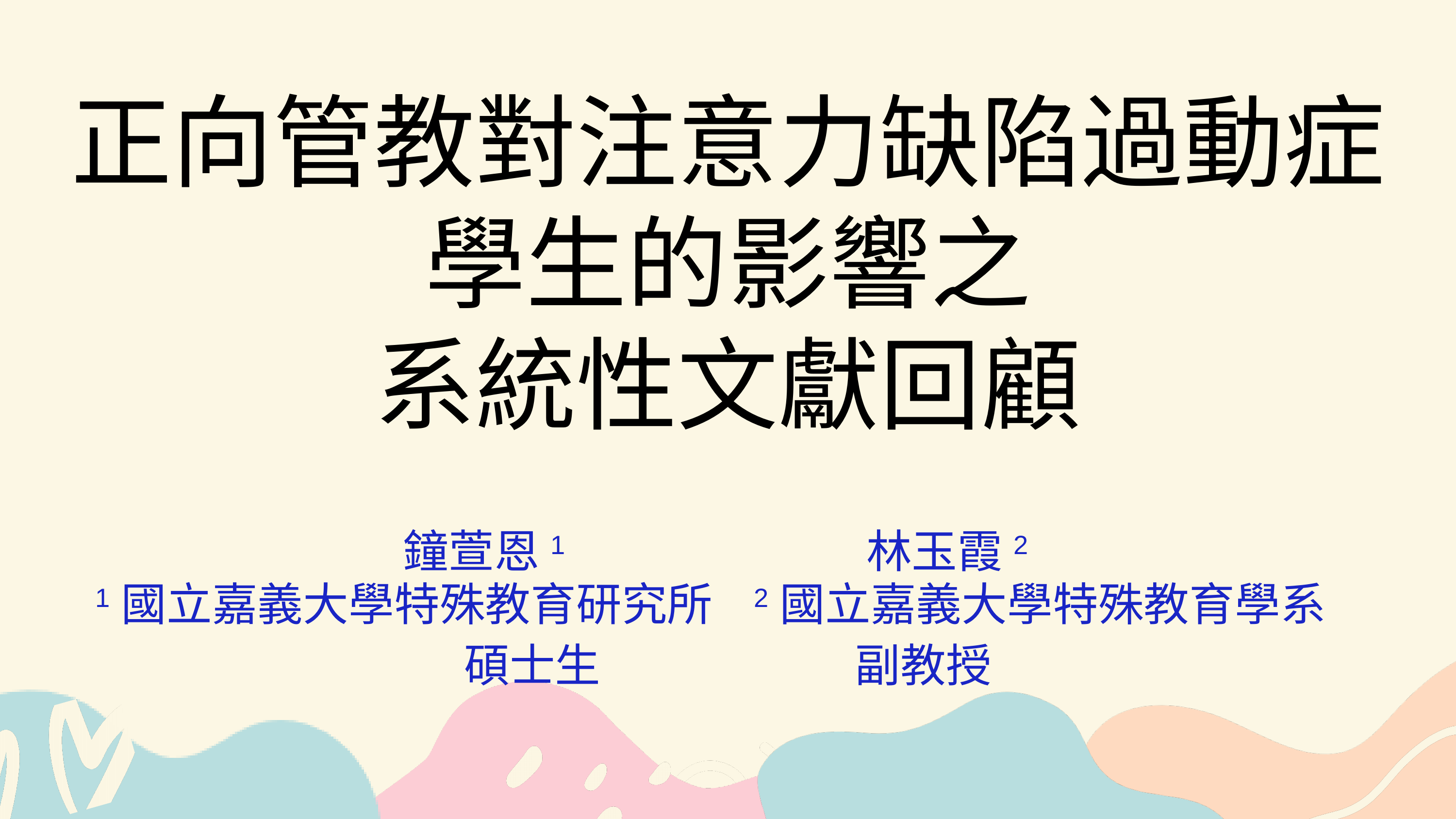

正向管教對注意力缺陷過動症學生的影響之
系統性文獻回顧
鐘萱恩1                       林玉霞2
1國立嘉義大學特殊教育研究所   2國立嘉義大學特殊教育學系
碩士生                         副教授